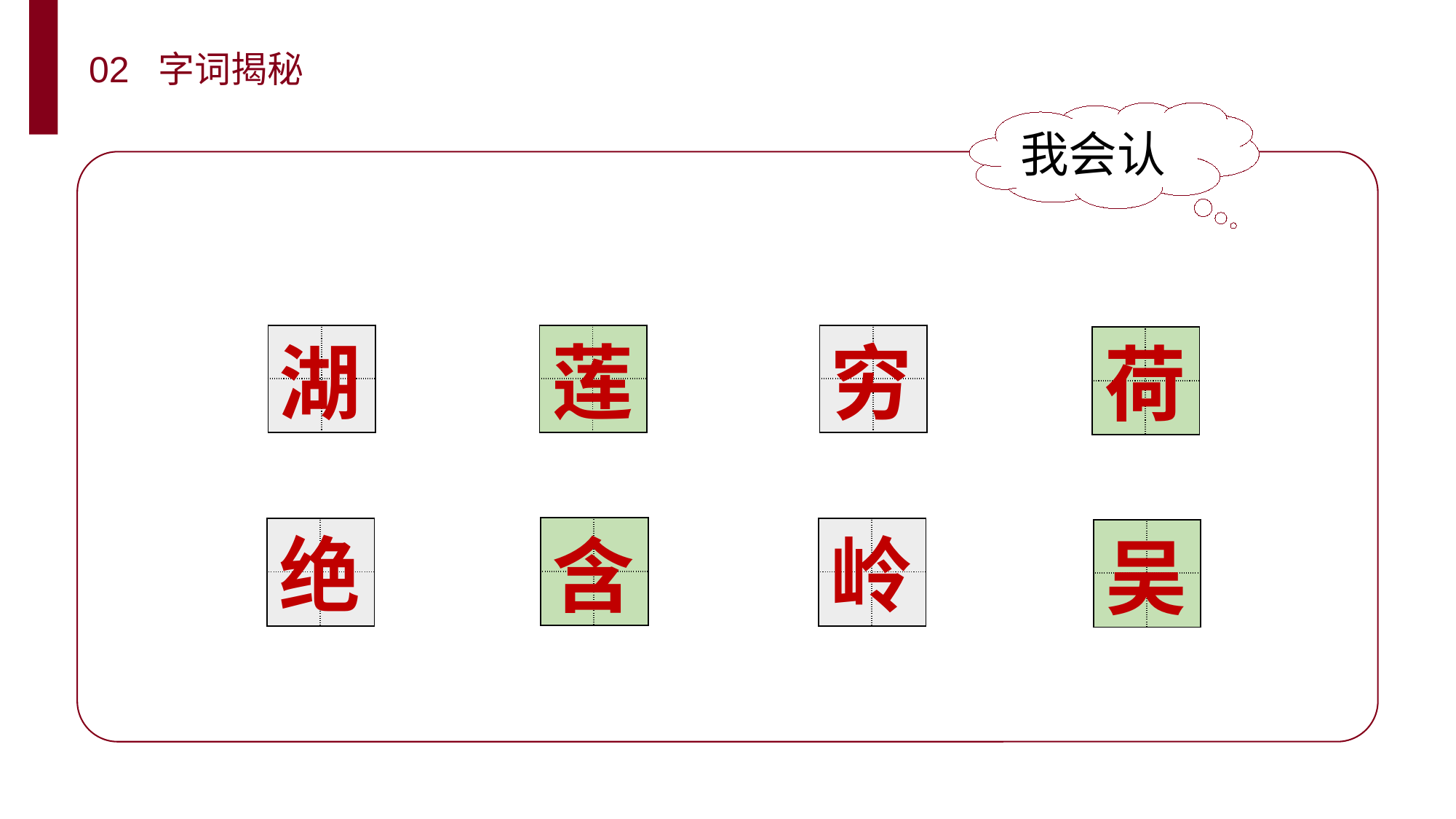

02  字词揭秘
我会认
|  |  |
| --- | --- |
|  |  |
|  |  |
| --- | --- |
|  |  |
|  |  |
| --- | --- |
|  |  |
湖
莲
穷
|  |  |
| --- | --- |
|  |  |
荷
|  |  |
| --- | --- |
|  |  |
绝
岭
|  |  |
| --- | --- |
|  |  |
|  |  |
| --- | --- |
|  |  |
含
|  |  |
| --- | --- |
|  |  |
吴